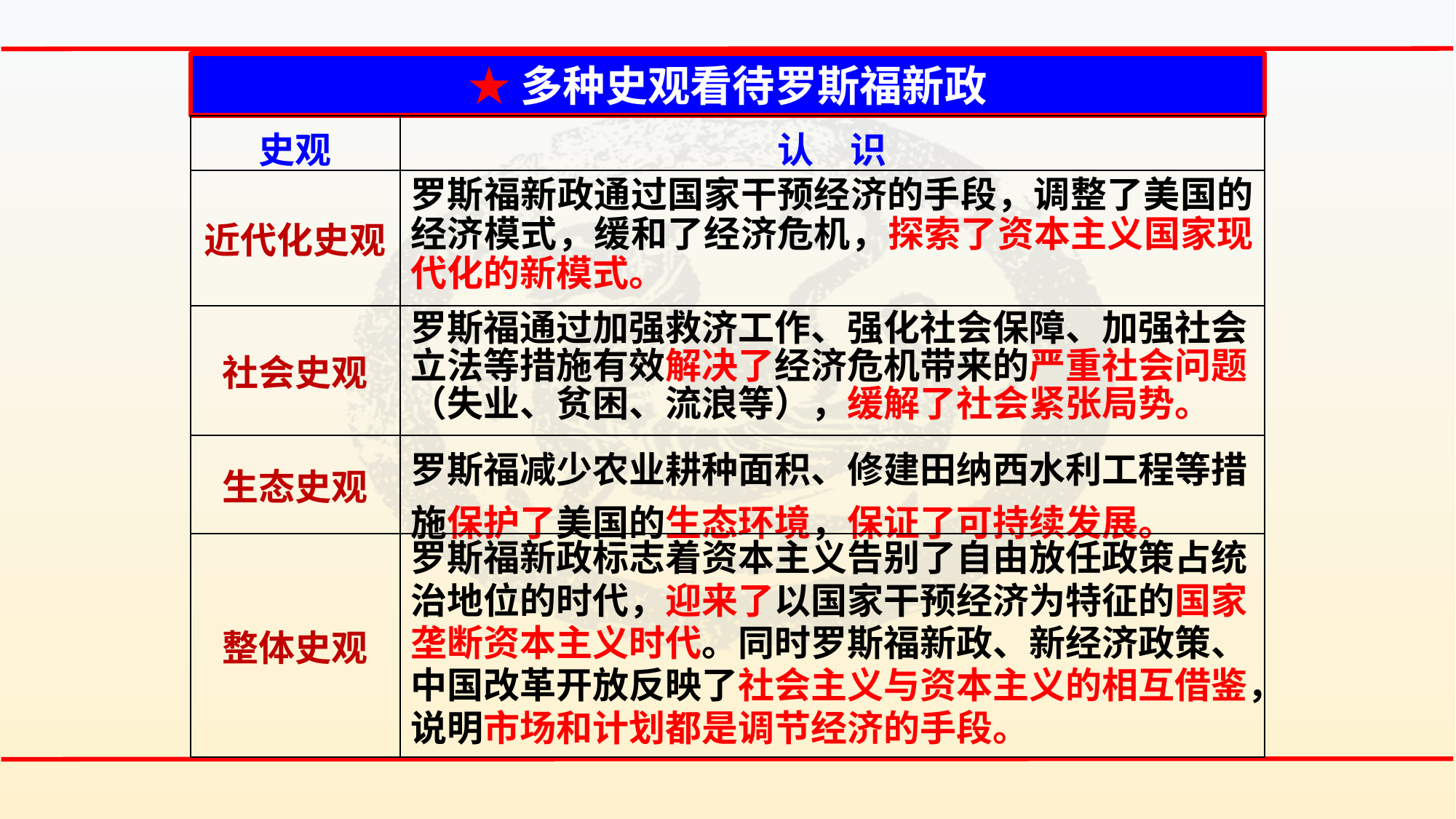

★多种史观看待罗斯福新政
| 史观 | 认　识 |
| --- | --- |
| 近代化史观 | 罗斯福新政通过国家干预经济的手段，调整了美国的经济模式，缓和了经济危机，探索了资本主义国家现代化的新模式。 |
| 社会史观 | 罗斯福通过加强救济工作、强化社会保障、加强社会立法等措施有效解决了经济危机带来的严重社会问题（失业、贫困、流浪等），缓解了社会紧张局势。 |
| 生态史观 | 罗斯福减少农业耕种面积、修建田纳西水利工程等措施保护了美国的生态环境，保证了可持续发展。 |
| 整体史观 | 罗斯福新政标志着资本主义告别了自由放任政策占统治地位的时代，迎来了以国家干预经济为特征的国家垄断资本主义时代。同时罗斯福新政、新经济政策、中国改革开放反映了社会主义与资本主义的相互借鉴，说明市场和计划都是调节经济的手段。 |